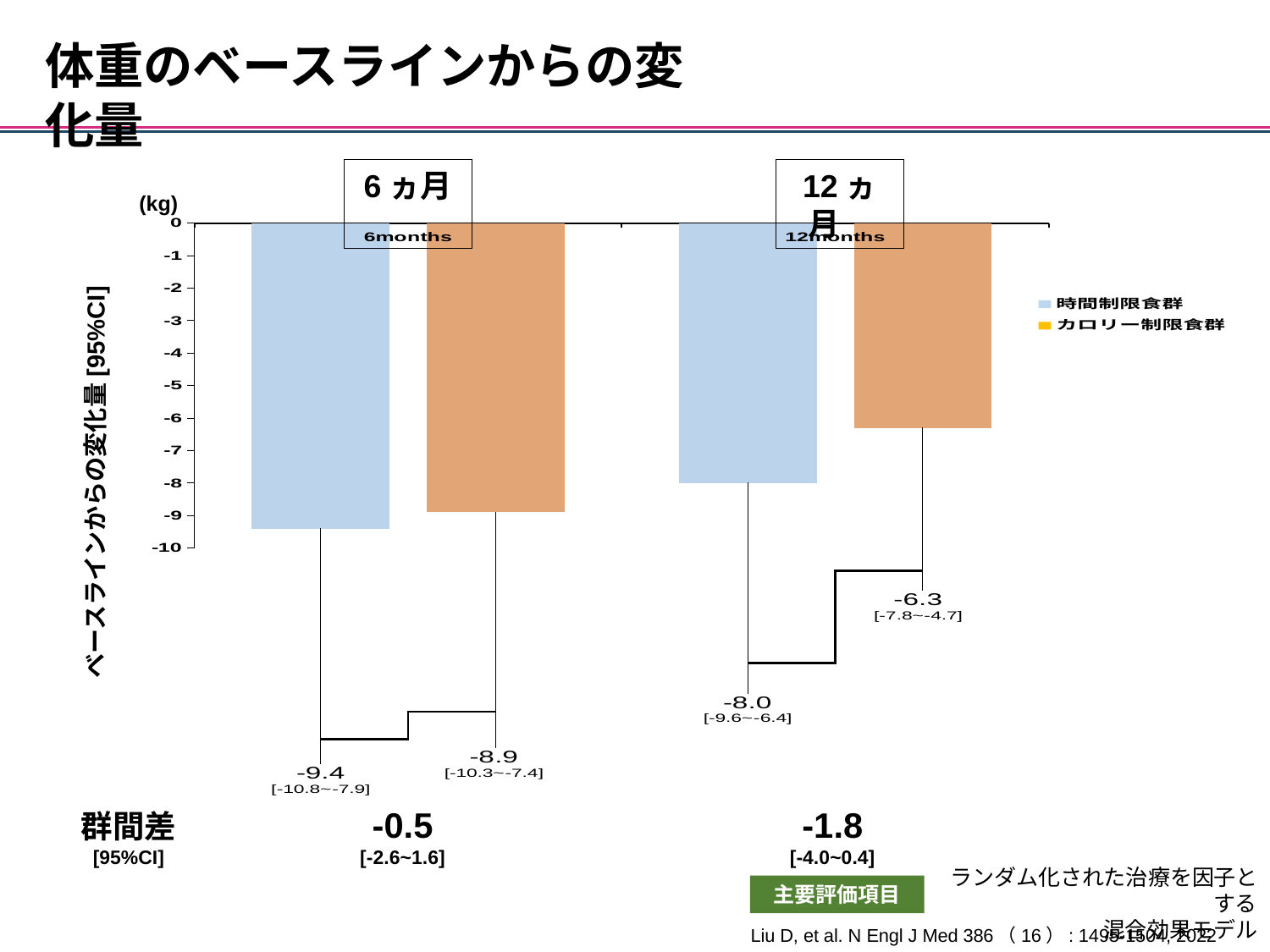

体重のベースラインからの変化量
6ヵ月
12ヵ月
(kg)

### Chart

| Category | 時間制限食群 | カロリー制限食群 |
|---|---|---|
| 6months | -9.4 | -8.9 |
| 12months | -8.0 | -6.3 |
ベースラインからの変化量[95%CI]
-0.5
[-2.6~1.6]
-1.8
[-4.0~0.4]
群間差
[95%CI]
ランダム化された治療を因子とする
混合効果モデル
主要評価項目
Liu D, et al. N Engl J Med 386（16）: 1495-1504, 2022